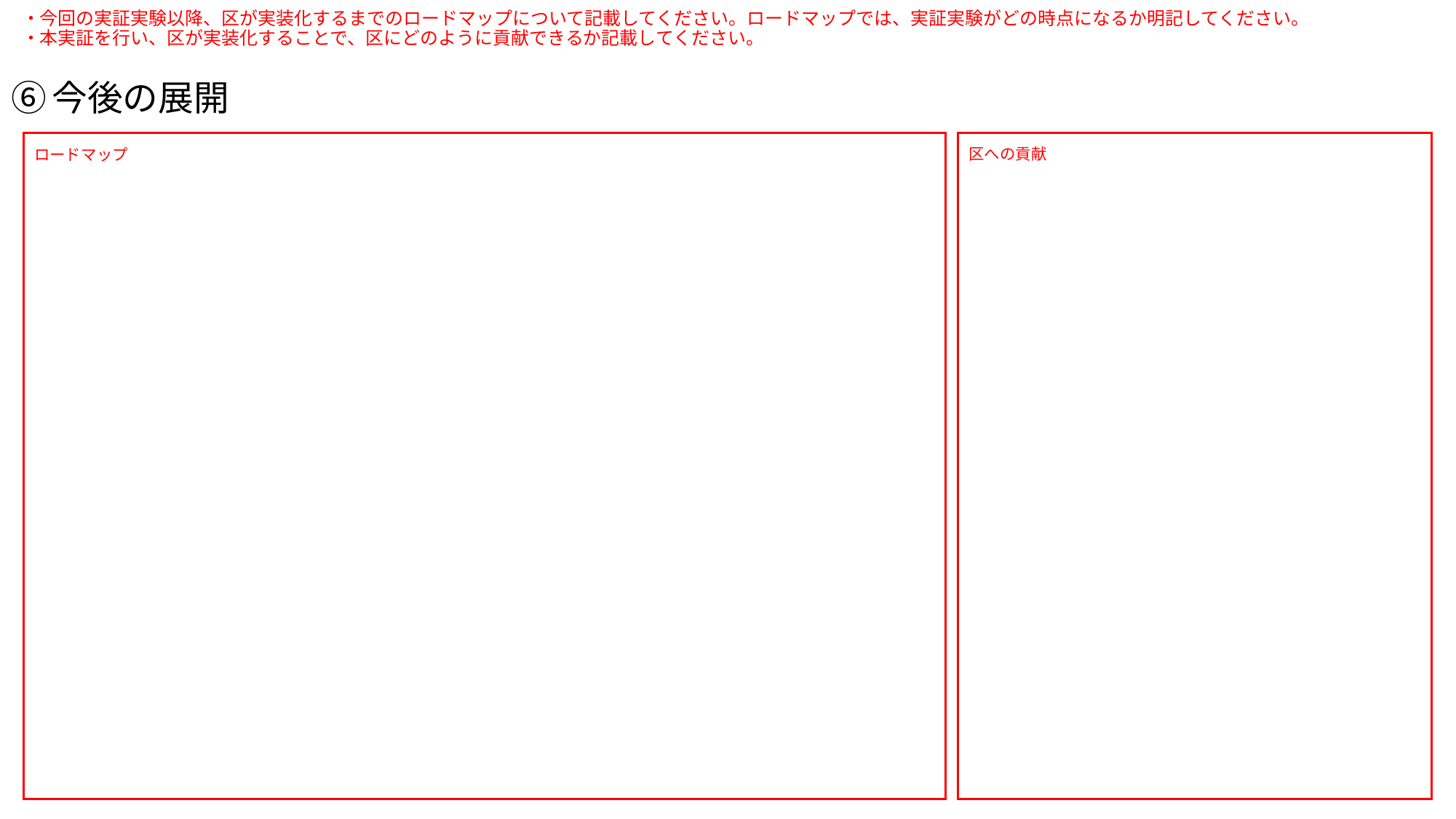

・今回の実証実験以降、区が実装化するまでのロードマップについて記載してください。ロードマップでは、実証実験がどの時点になるか明記してください。
・本実証を行い、区が実装化することで、区にどのように貢献できるか記載してください。

⑥今後の展開
区への貢献
ロードマップ